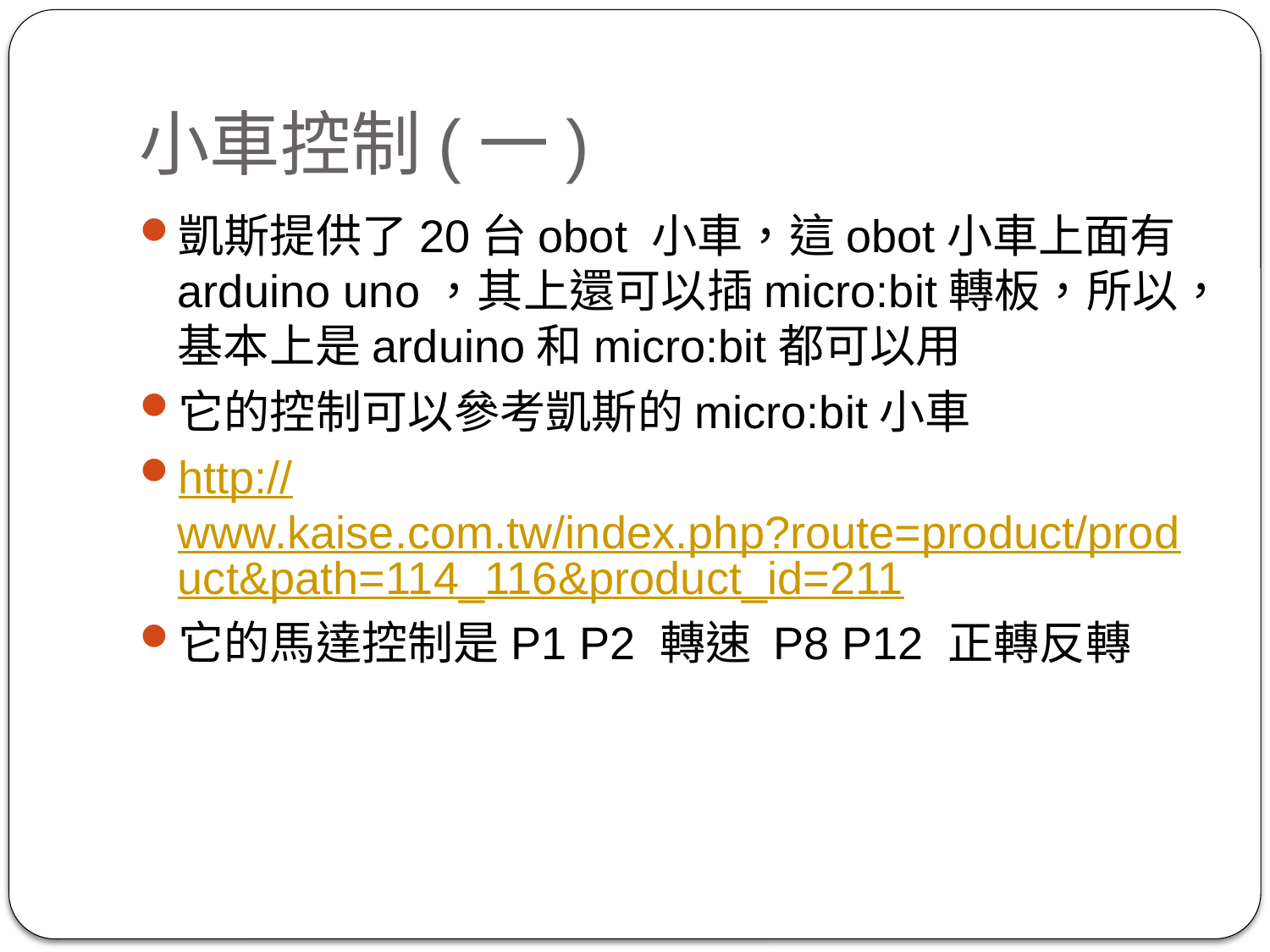

# 小車控制(一)
凱斯提供了20台obot 小車，這obot小車上面有arduino uno，其上還可以插micro:bit轉板，所以，基本上是arduino和micro:bit都可以用
它的控制可以參考凱斯的micro:bit小車
http://www.kaise.com.tw/index.php?route=product/product&path=114_116&product_id=211
它的馬達控制是P1 P2 轉速 P8 P12 正轉反轉